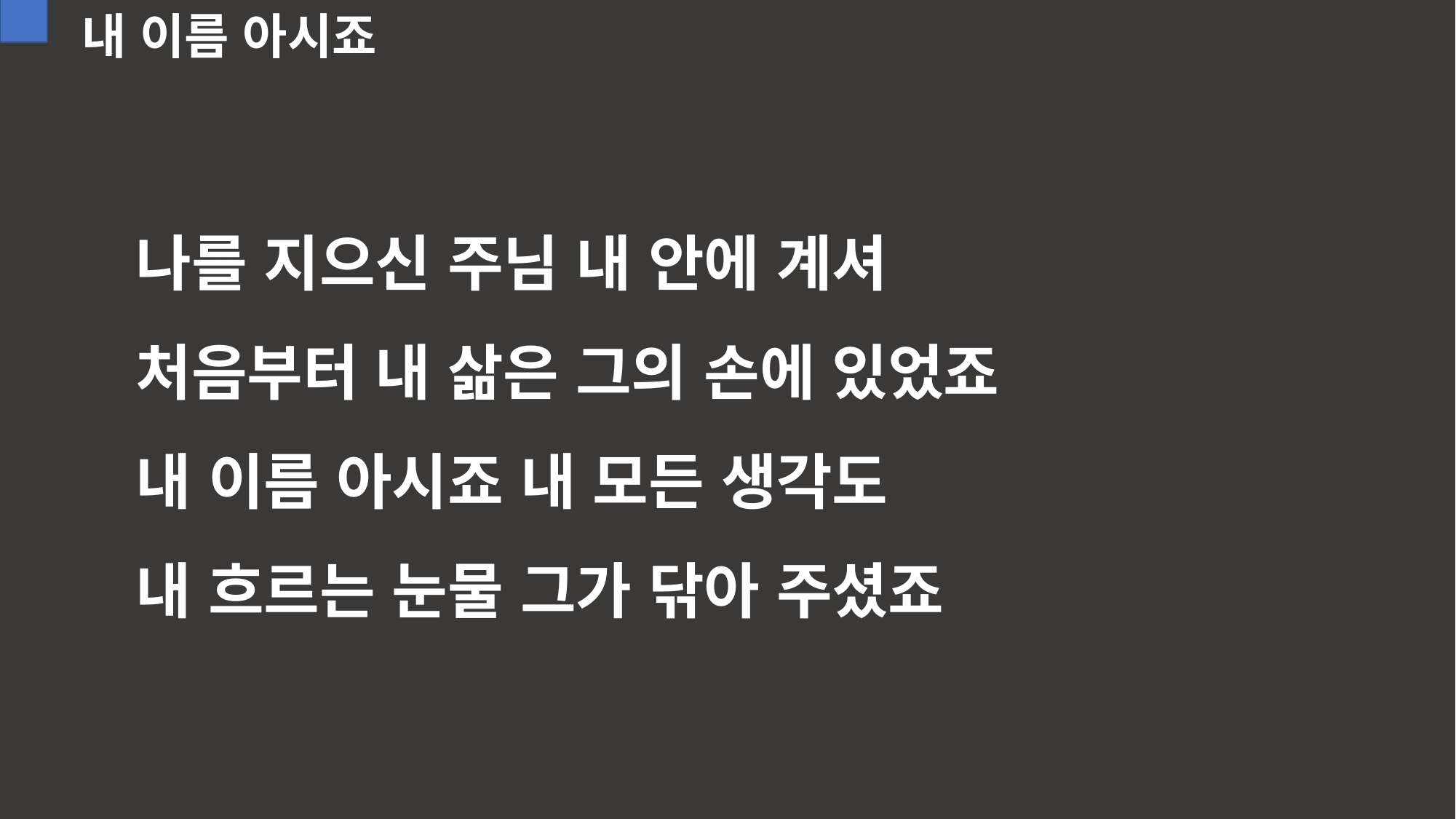

내 이름 아시죠

나를 지으신 주님 내 안에 계셔
처음부터 내 삶은 그의 손에 있었죠
내 이름 아시죠 내 모든 생각도
내 흐르는 눈물 그가 닦아 주셨죠